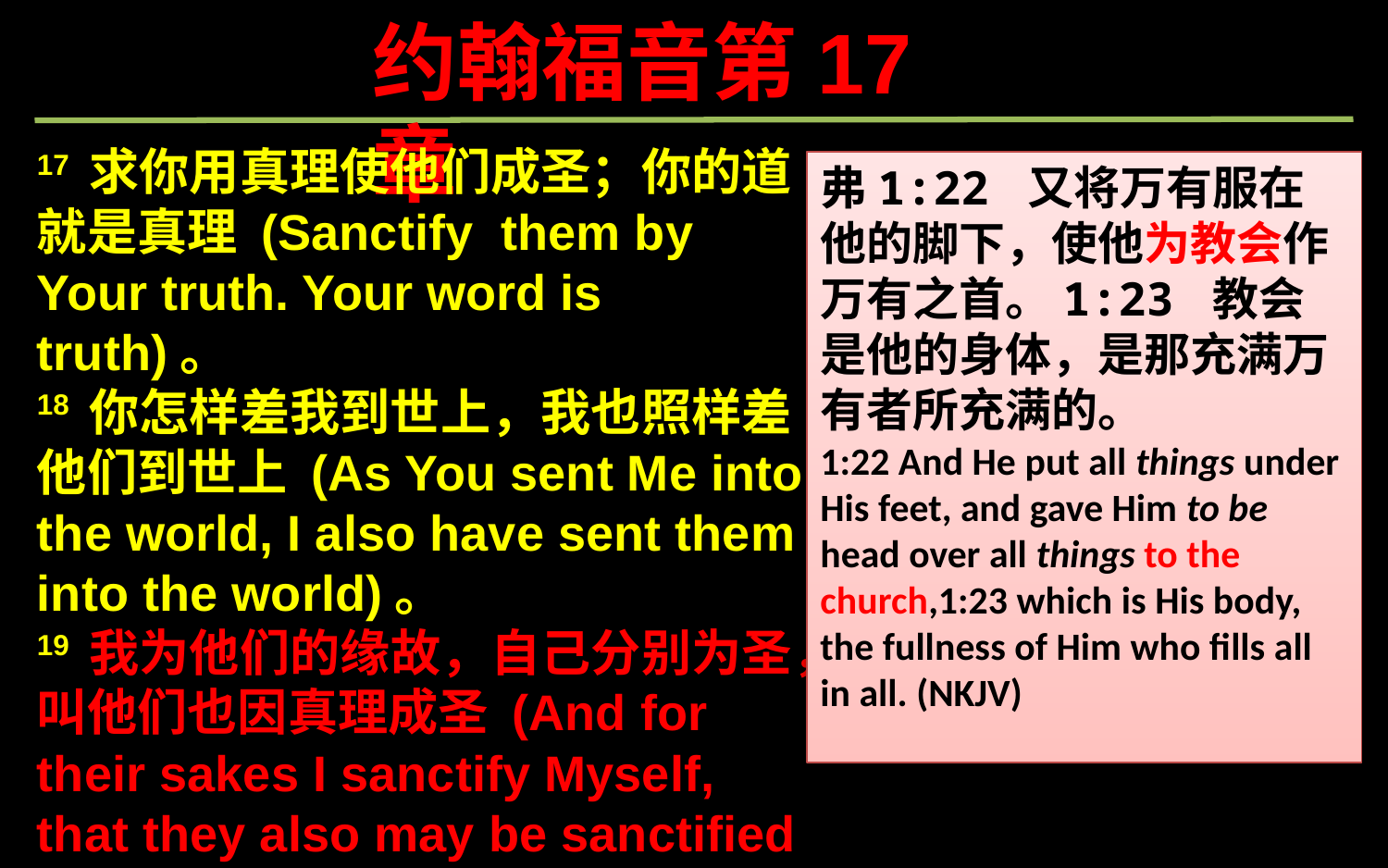

约翰福音第17章
17 求你用真理使他们成圣；你的道就是真理 (Sanctify  them by Your truth. Your word is truth)。
18 你怎样差我到世上，我也照样差他们到世上 (As You sent Me into the world, I also have sent them into the world)。
19 我为他们的缘故，自己分别为圣，叫他们也因真理成圣 (And for their sakes I sanctify Myself, that they also may be sanctified by the truth)。
弗1:22 又将万有服在他的脚下，使他为教会作万有之首。1:23 教会是他的身体，是那充满万有者所充满的。
1:22 And He put all things under His feet, and gave Him to be head over all things to the church,1:23 which is His body, the fullness of Him who fills all in all. (NKJV)